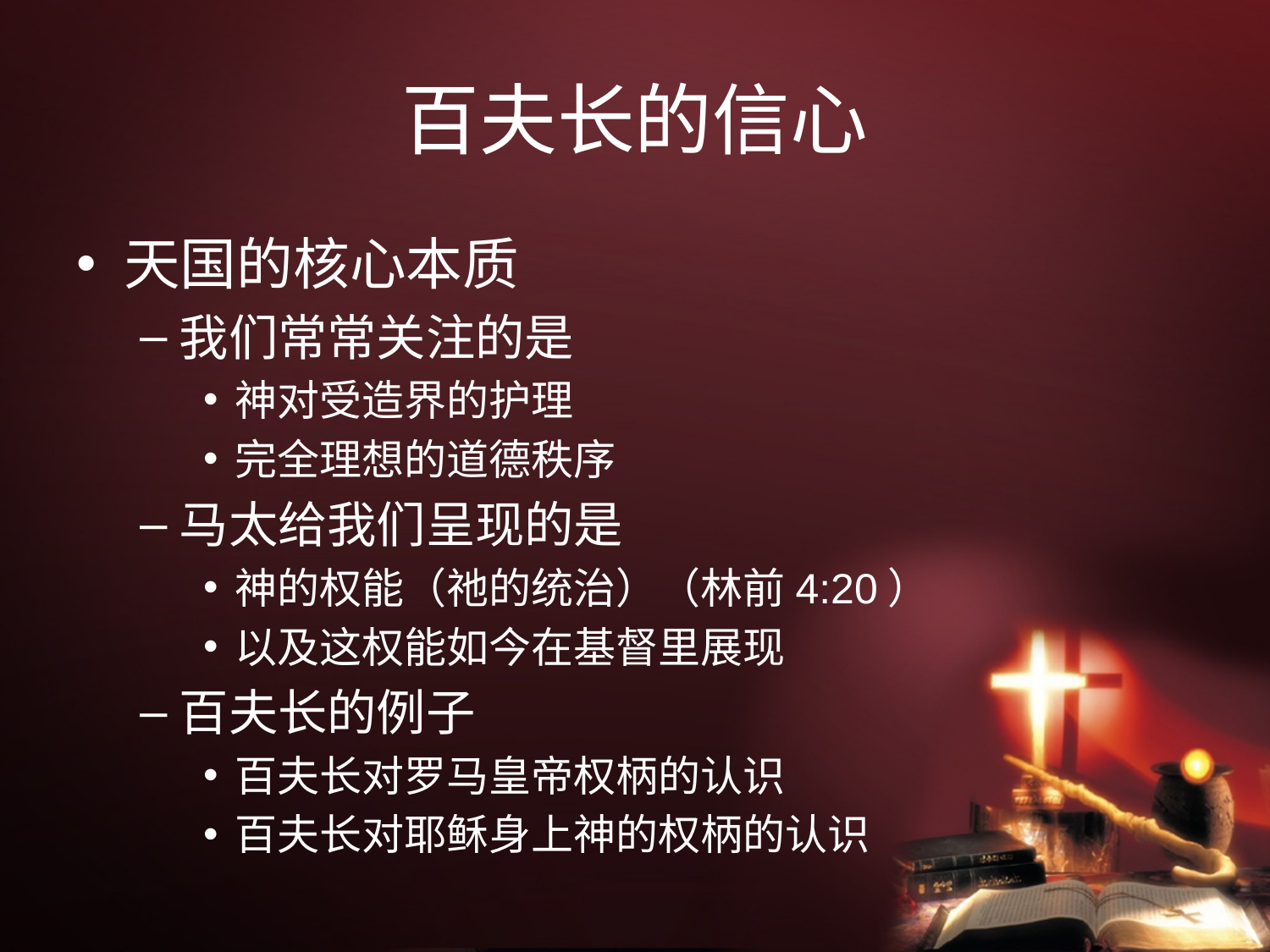

# 百夫长的信心
天国的核心本质
我们常常关注的是
神对受造界的护理
完全理想的道德秩序
马太给我们呈现的是
神的权能（祂的统治）（林前4:20）
以及这权能如今在基督里展现
百夫长的例子
百夫长对罗马皇帝权柄的认识
百夫长对耶稣身上神的权柄的认识